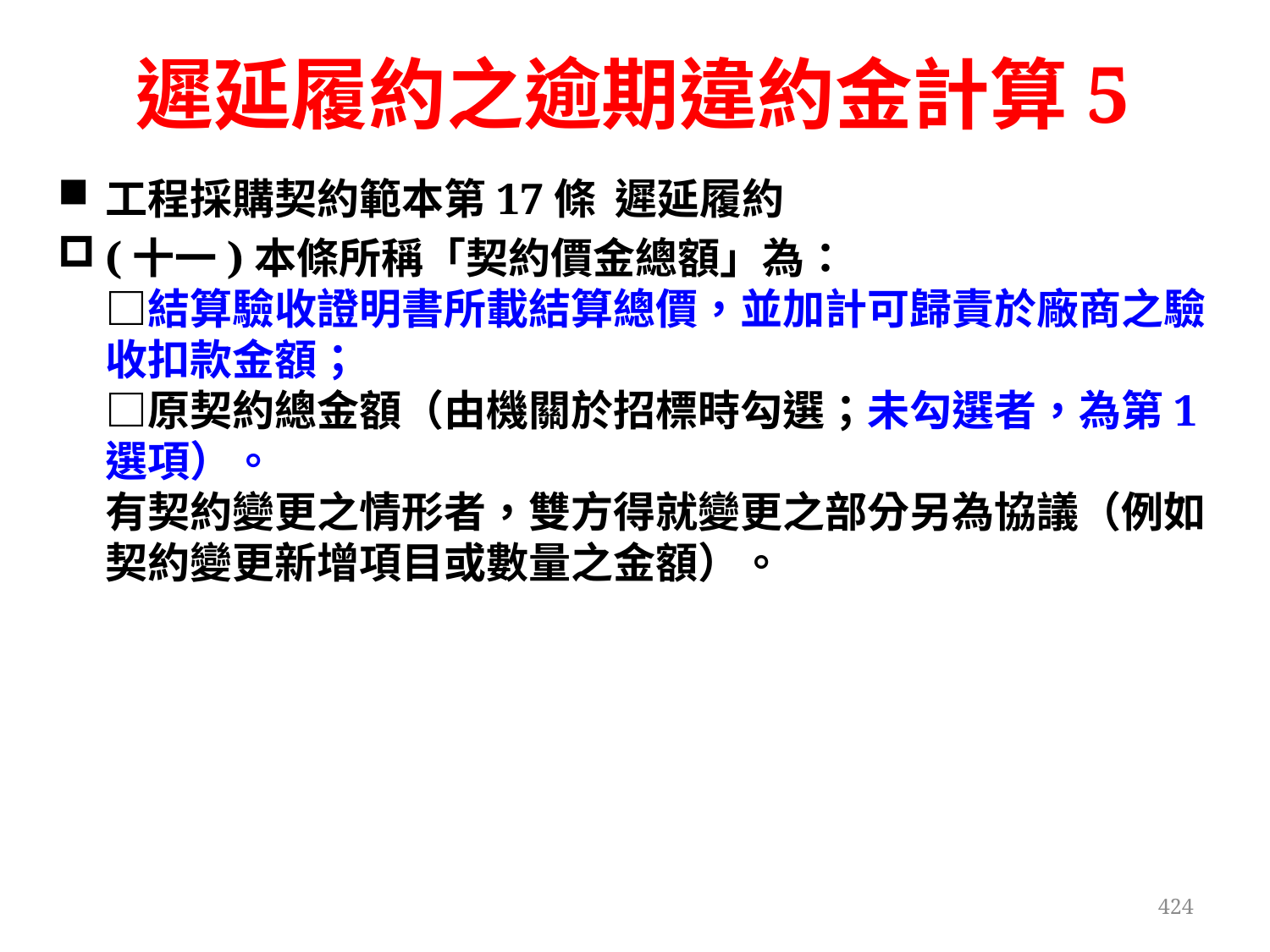

# 遲延履約之逾期違約金計算5
工程採購契約範本第17條  遲延履約
(十一)本條所稱「契約價金總額」為：
□結算驗收證明書所載結算總價，並加計可歸責於廠商之驗收扣款金額；
□原契約總金額（由機關於招標時勾選；未勾選者，為第1選項）。
有契約變更之情形者，雙方得就變更之部分另為協議（例如契約變更新增項目或數量之金額）。
424